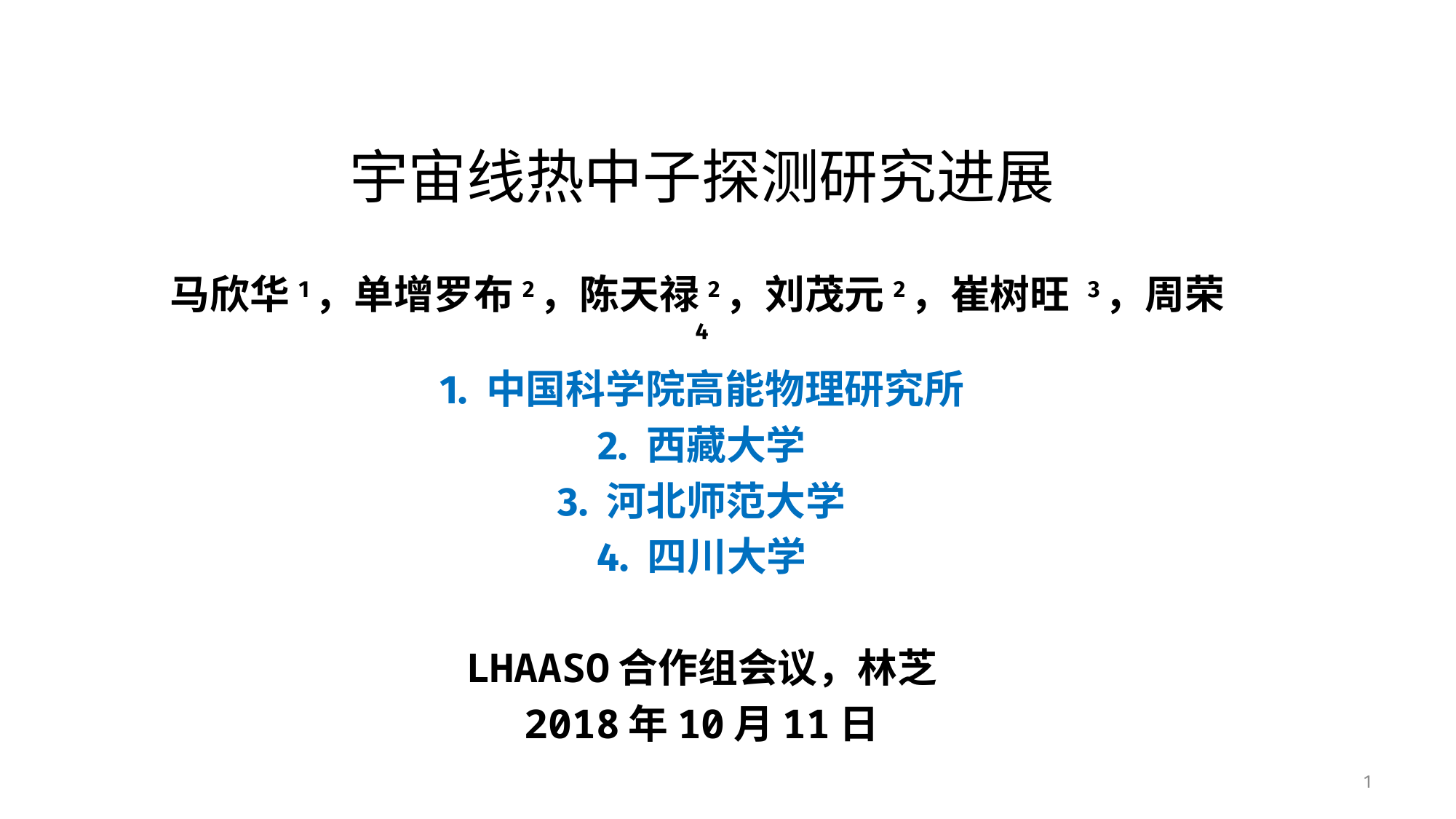

# 宇宙线热中子探测研究进展
马欣华1，单增罗布2，陈天禄2，刘茂元2，崔树旺 3，周荣4
1. 中国科学院高能物理研究所
 2. 西藏大学
3. 河北师范大学
4. 四川大学

LHAASO合作组会议，林芝
2018年10月11日
1